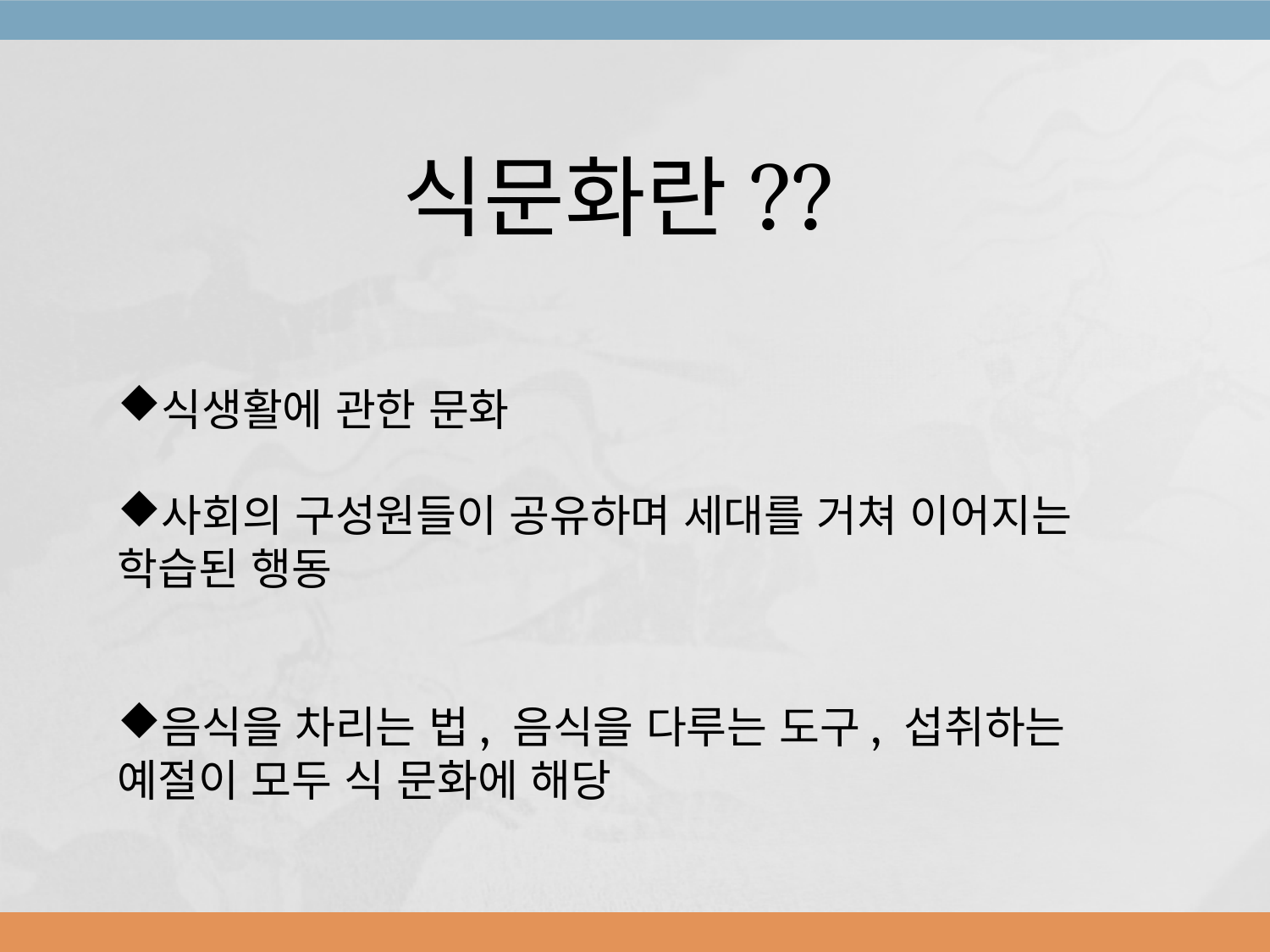

식문화란??
식생활에 관한 문화

사회의 구성원들이 공유하며 세대를 거쳐 이어지는 학습된 행동

음식을 차리는 법, 음식을 다루는 도구, 섭취하는 예절이 모두 식 문화에 해당